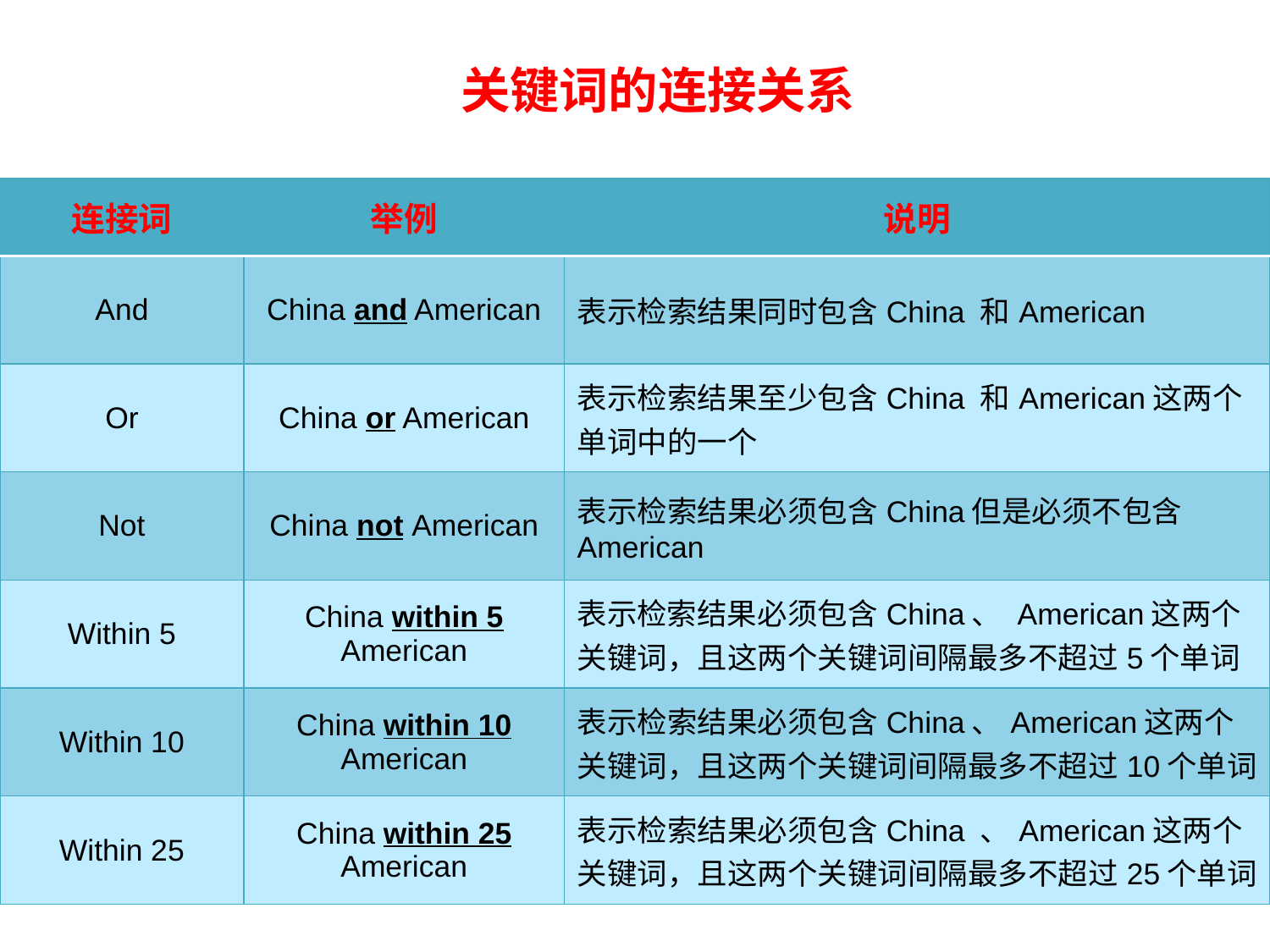

关键词的连接关系
| 连接词 | 举例 | 说明 |
| --- | --- | --- |
| And | China and American | 表示检索结果同时包含China 和American |
| Or | China or American | 表示检索结果至少包含China 和American这两个单词中的一个 |
| Not | China not American | 表示检索结果必须包含China但是必须不包含American |
| Within 5 | China within 5 American | 表示检索结果必须包含China、 American这两个关键词，且这两个关键词间隔最多不超过5个单词 |
| Within 10 | China within 10 American | 表示检索结果必须包含China、American这两个关键词，且这两个关键词间隔最多不超过10个单词 |
| Within 25 | China within 25 American | 表示检索结果必须包含China 、American这两个关键词，且这两个关键词间隔最多不超过25个单词 |